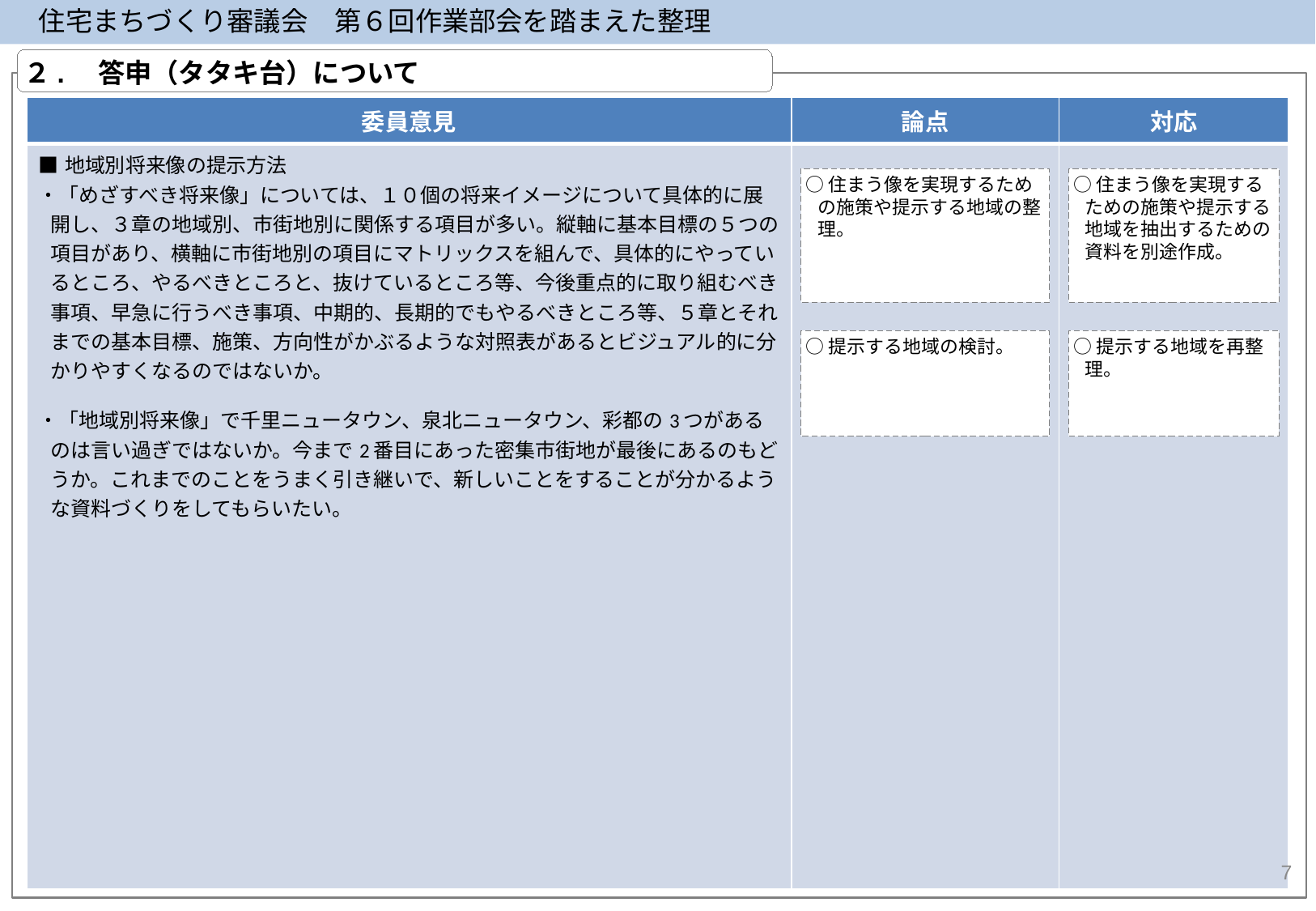

住宅まちづくり審議会　第６回作業部会を踏まえた整理
２.　答申（タタキ台）について

| 委員意見 | 論点 | 対応 |
| --- | --- | --- |
| ■地域別将来像の提示方法 ・「めざすべき将来像」については、１０個の将来イメージについて具体的に展開し、３章の地域別、市街地別に関係する項目が多い。縦軸に基本目標の５つの項目があり、横軸に市街地別の項目にマトリックスを組んで、具体的にやっているところ、やるべきところと、抜けているところ等、今後重点的に取り組むべき事項、早急に行うべき事項、中期的、長期的でもやるべきところ等、５章とそれまでの基本目標、施策、方向性がかぶるような対照表があるとビジュアル的に分かりやすくなるのではないか。 ・「地域別将来像」で千里ニュータウン、泉北ニュータウン、彩都の3つがあるのは言い過ぎではないか。今まで2番目にあった密集市街地が最後にあるのもどうか。これまでのことをうまく引き継いで、新しいことをすることが分かるような資料づくりをしてもらいたい。 |  |  |
○住まう像を実現するための施策や提示する地域の整理。

○住まう像を実現するための施策や提示する地域を抽出するための資料を別途作成。

○提示する地域の検討。

○提示する地域を再整理。

7